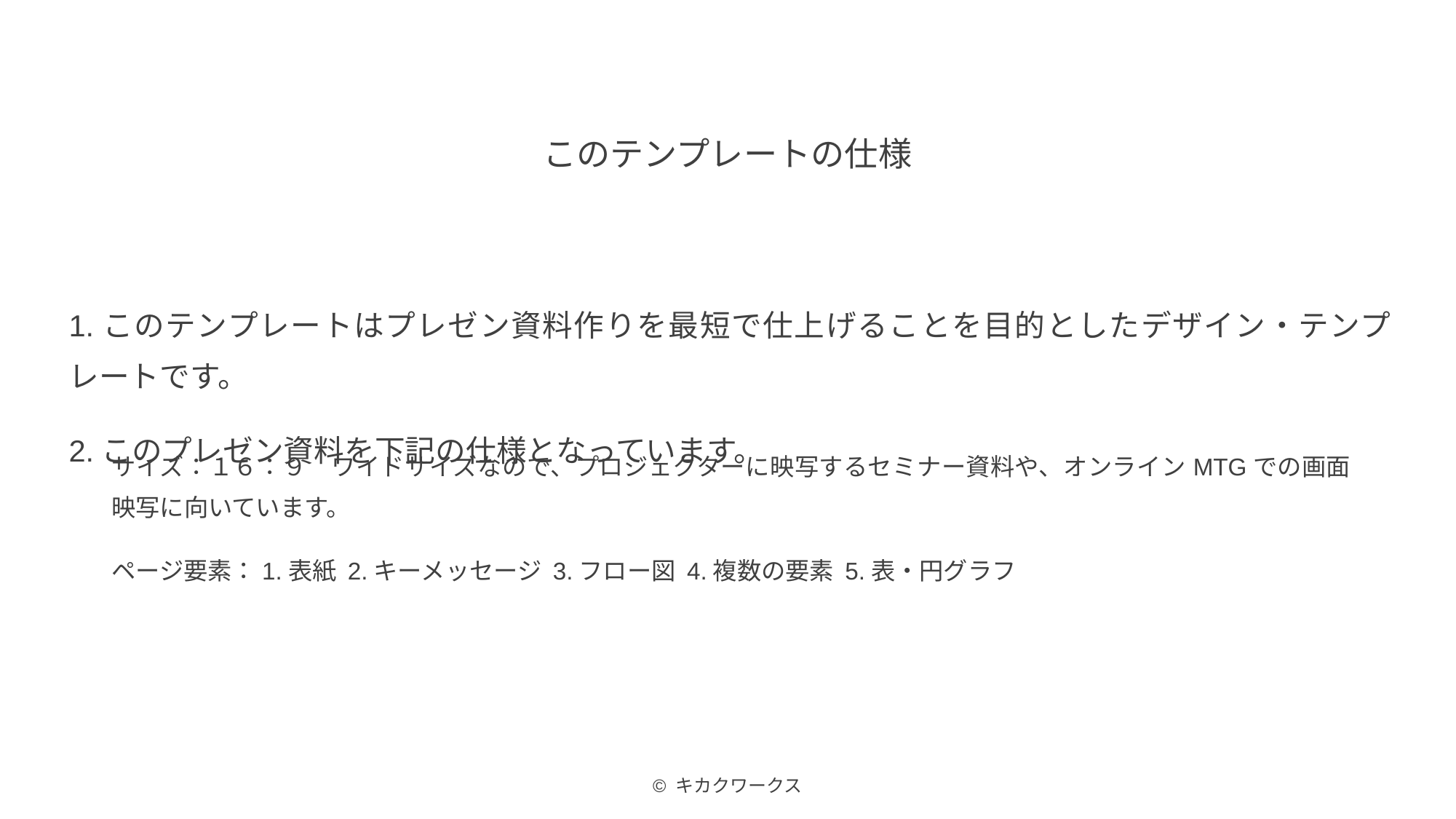

このテンプレートの仕様
1.このテンプレートはプレゼン資料作りを最短で仕上げることを目的としたデザイン・テンプレートです。
2.このプレゼン資料を下記の仕様となっています。

サイズ：１６：９　ワイドサイズなので、プロジェクターに映写するセミナー資料や、オンラインMTGでの画面映写に向いています。
ページ要素：1.表紙 2.キーメッセージ 3.フロー図 4.複数の要素 5.表・円グラフ
© キカクワークス